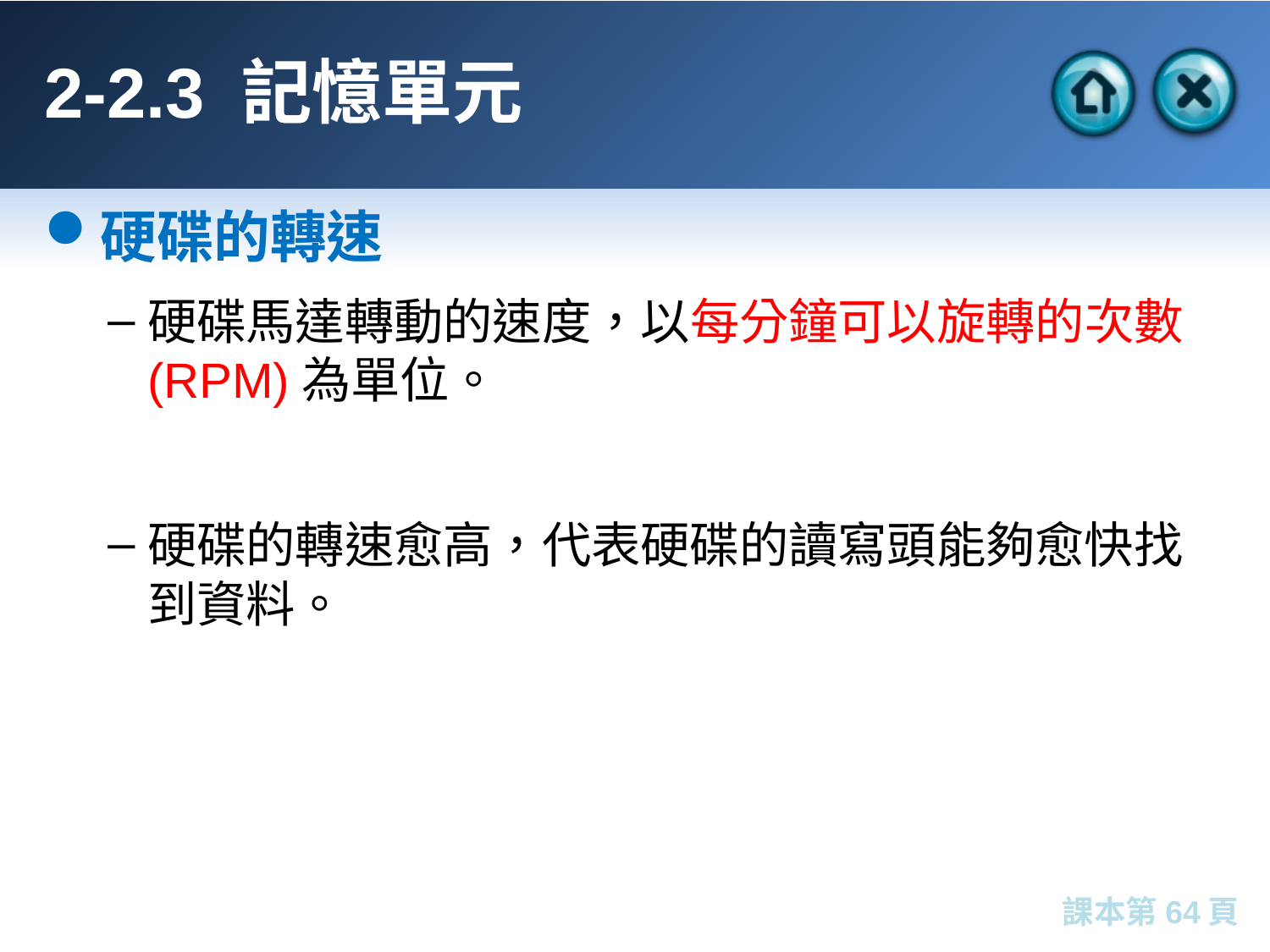

# 2-2.3 記憶單元
硬碟的轉速
硬碟馬達轉動的速度，以每分鐘可以旋轉的次數(RPM)為單位。

硬碟的轉速愈高，代表硬碟的讀寫頭能夠愈快找到資料。
課本第64頁